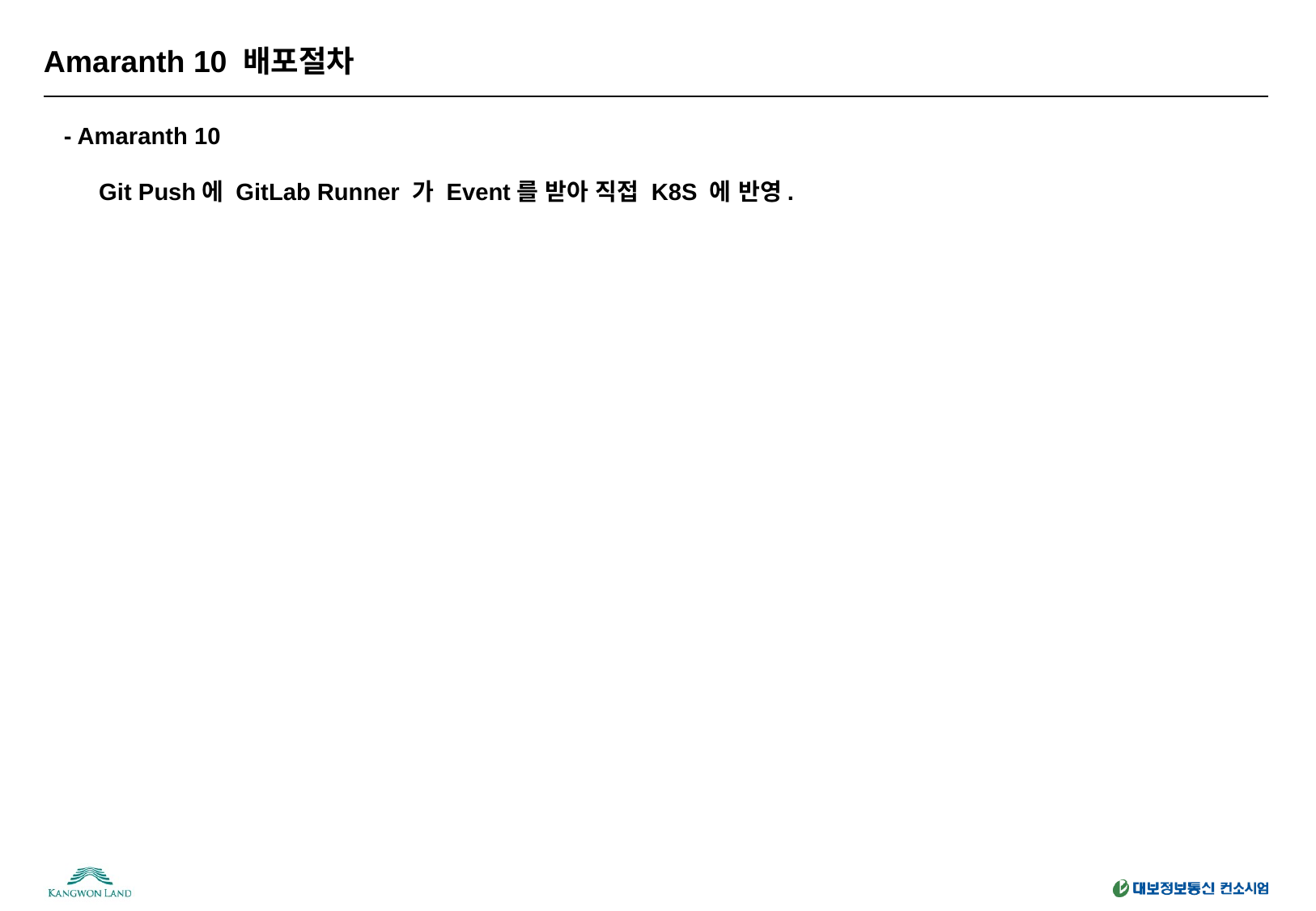

# Amaranth 10 배포절차
- Amaranth 10
Git Push에 GitLab Runner 가 Event를 받아 직접 K8S 에 반영.